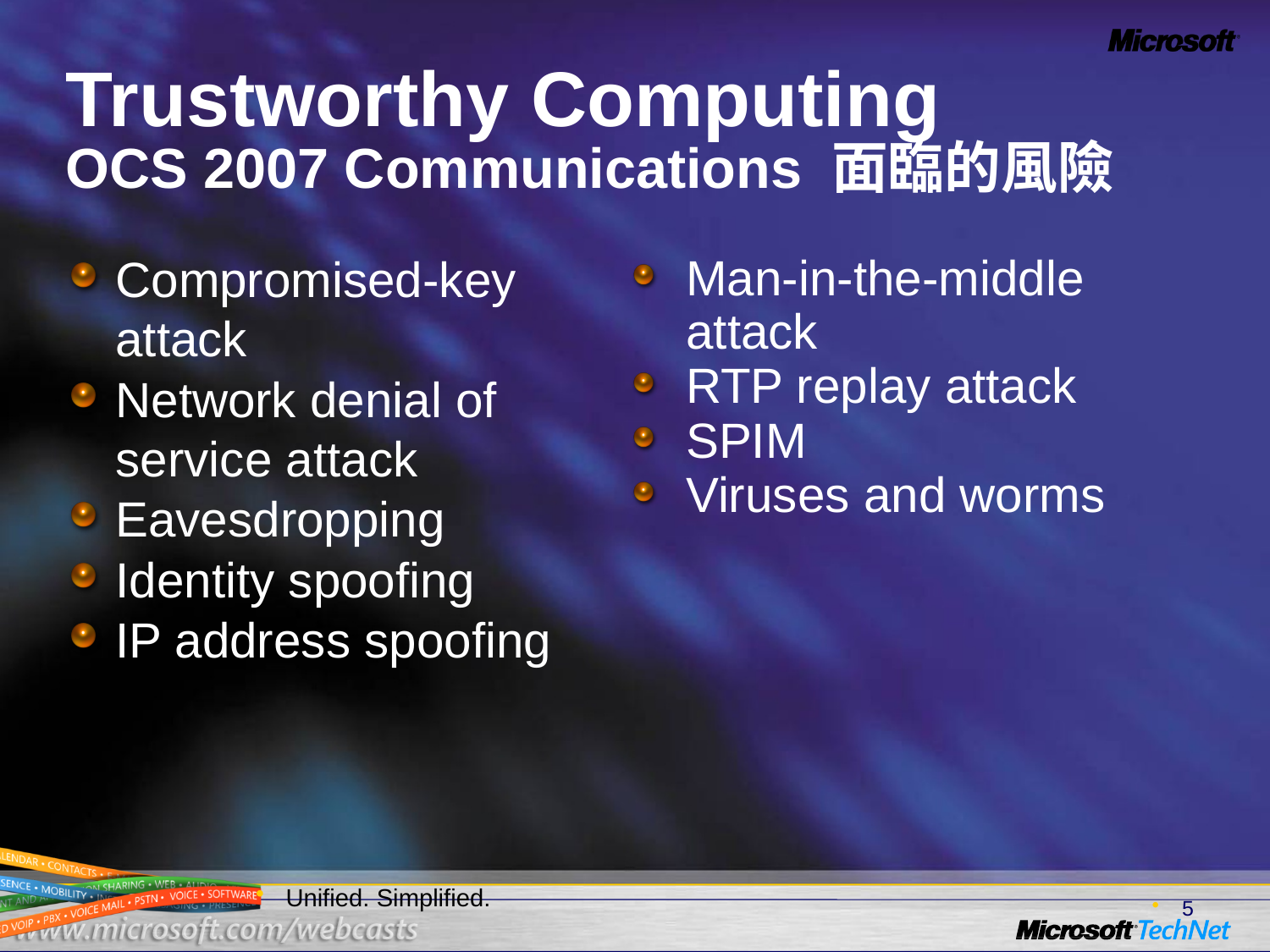

# Trustworthy Computing OCS 2007 Communications 面臨的風險
Compromised-key attack
Network denial of service attack
Eavesdropping
Identity spoofing
IP address spoofing
Man-in-the-middle attack
RTP replay attack
SPIM
Viruses and worms
5